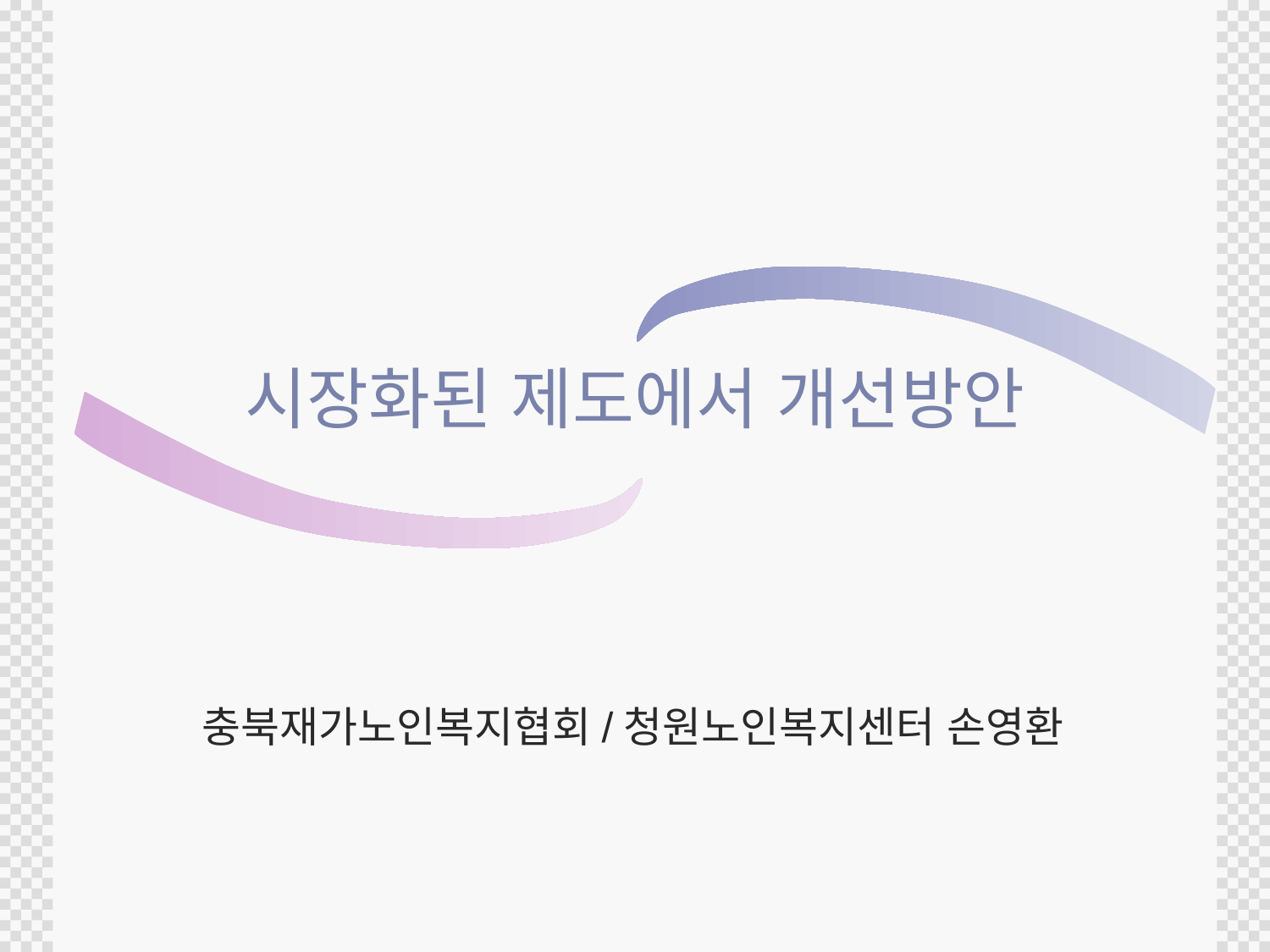

# 시장화된 제도에서 개선방안
충북재가노인복지협회/청원노인복지센터 손영환